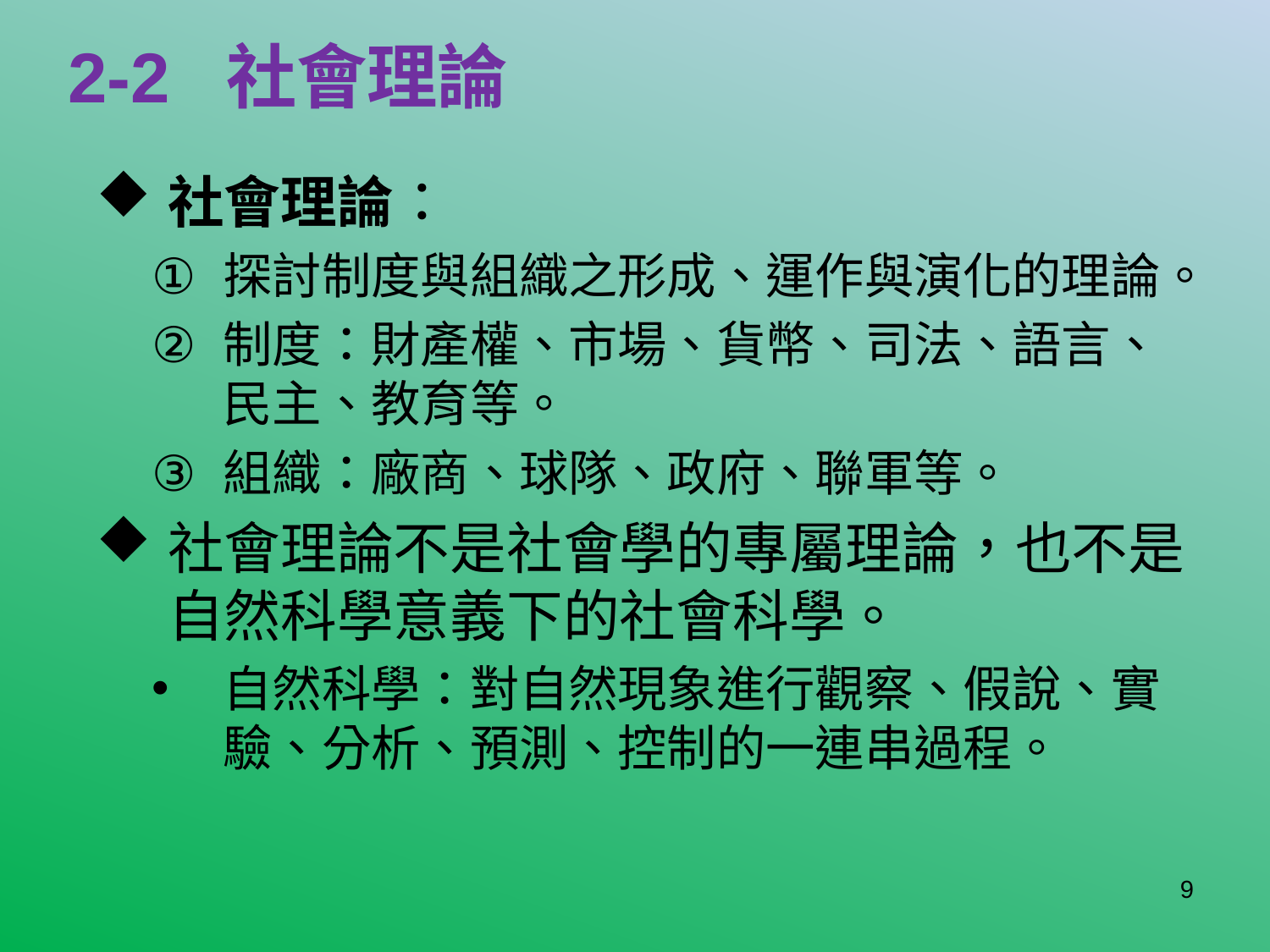

# 2-2  社會理論
社會理論：
探討制度與組織之形成、運作與演化的理論。
制度：財產權、市場、貨幣、司法、語言、民主、教育等。
組織：廠商、球隊、政府、聯軍等。
社會理論不是社會學的專屬理論，也不是自然科學意義下的社會科學。
自然科學：對自然現象進行觀察、假說、實驗、分析、預測、控制的一連串過程。
9